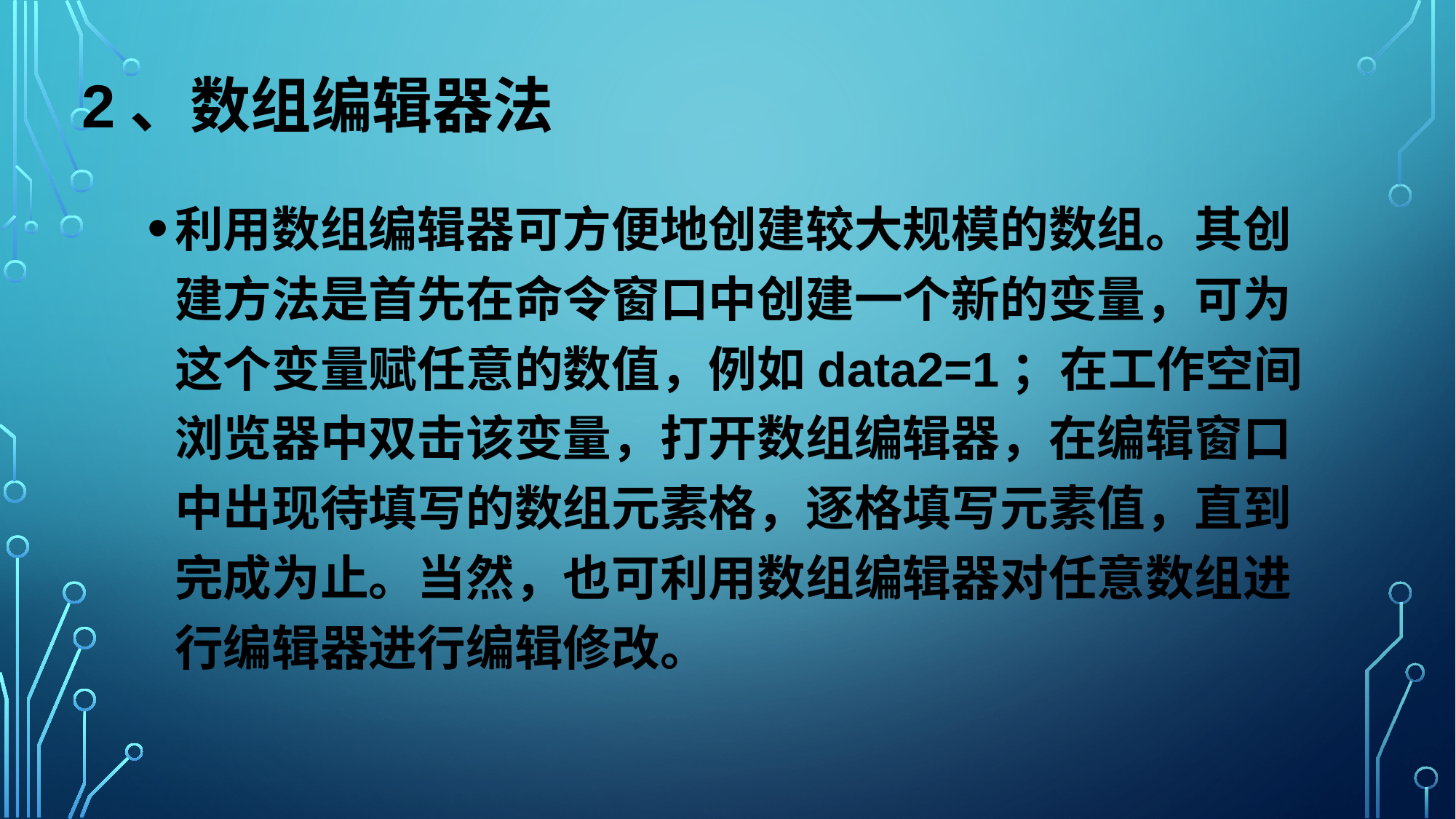

# 2、数组编辑器法
利用数组编辑器可方便地创建较大规模的数组。其创建方法是首先在命令窗口中创建一个新的变量，可为这个变量赋任意的数值，例如data2=1；在工作空间浏览器中双击该变量，打开数组编辑器，在编辑窗口中出现待填写的数组元素格，逐格填写元素值，直到完成为止。当然，也可利用数组编辑器对任意数组进行编辑器进行编辑修改。